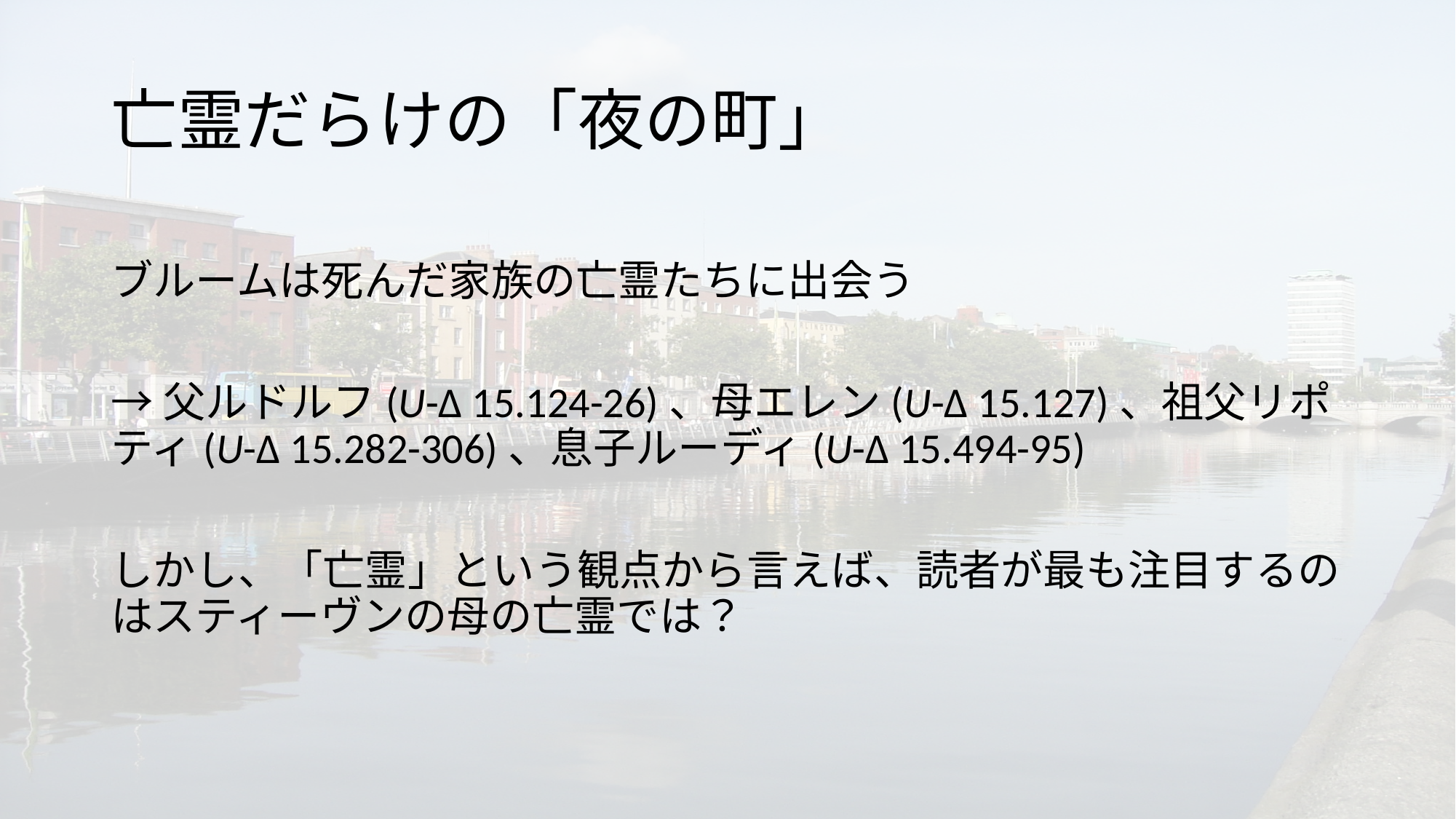

# 亡霊だらけの「夜の町」
ブルームは死んだ家族の亡霊たちに出会う

→父ルドルフ(U-Δ 15.124-26)、母エレン(U-Δ 15.127)、祖父リポティ(U-Δ 15.282-306)、息子ルーディ(U-Δ 15.494-95)

しかし、「亡霊」という観点から言えば、読者が最も注目するのはスティーヴンの母の亡霊では？